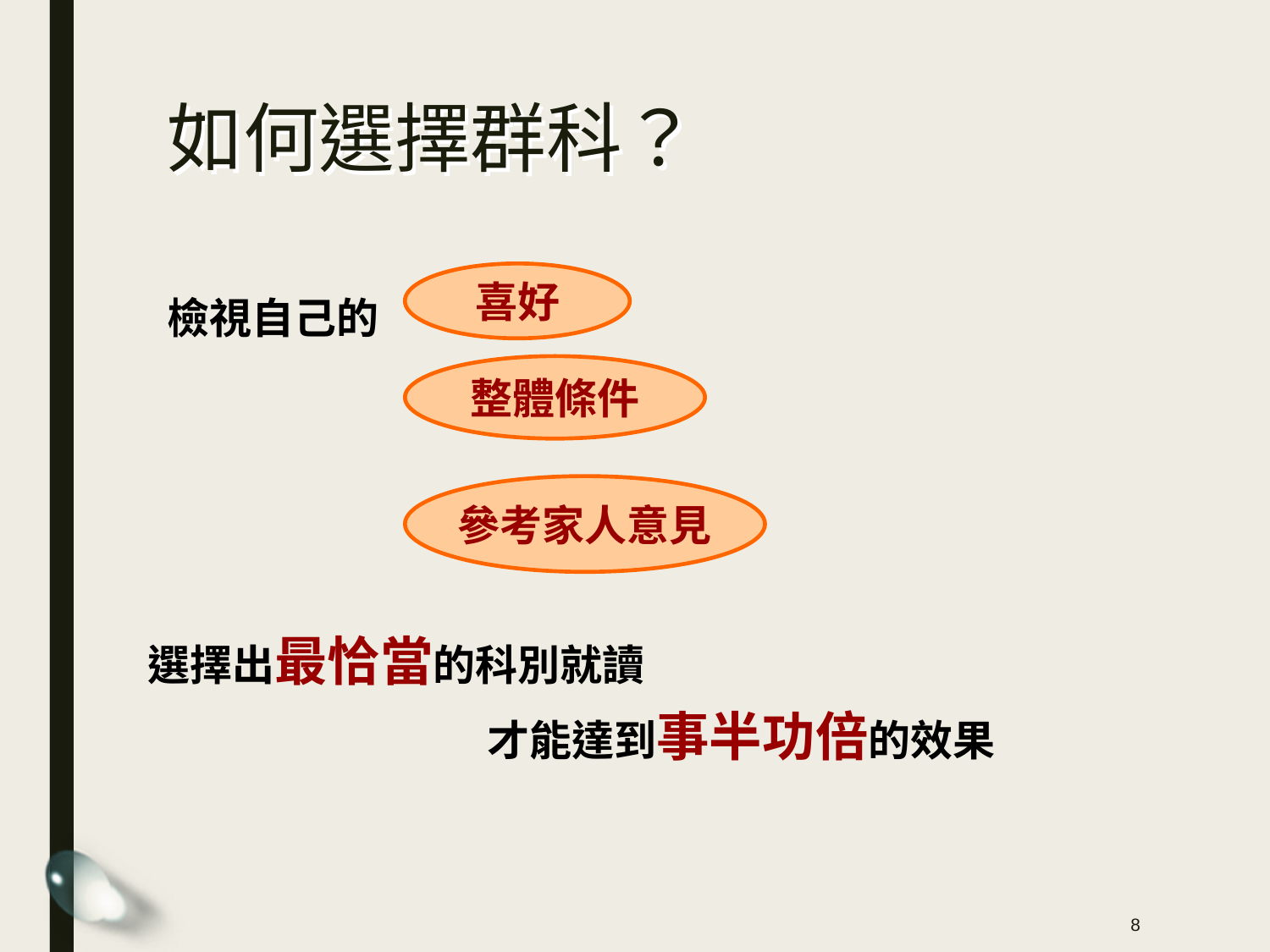

如何選擇群科？
喜好
檢視自己的
整體條件
參考家人意見
選擇出最恰當的科別就讀
才能達到事半功倍的效果
8